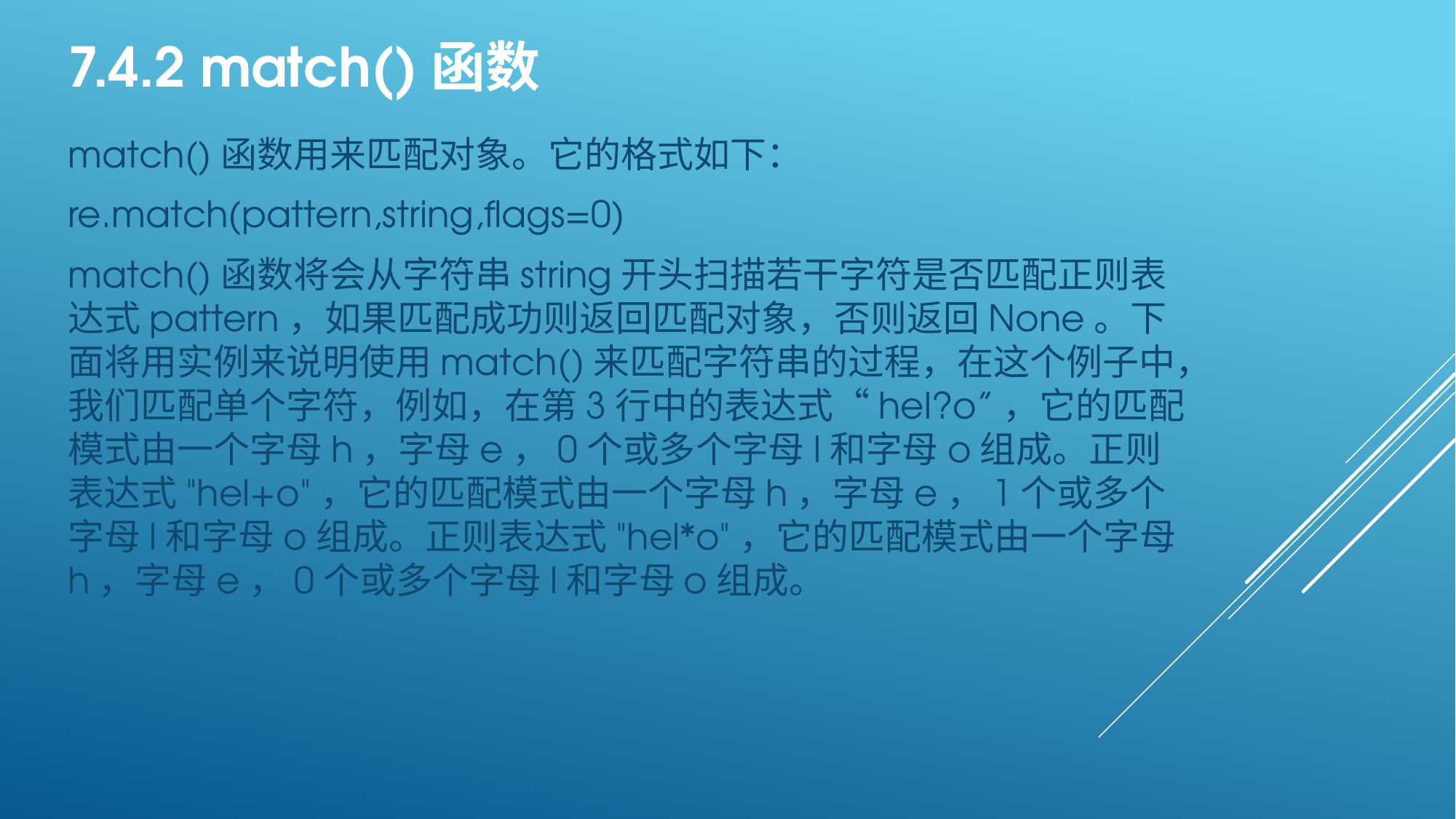

# 7.4.2 match()函数
match()函数用来匹配对象。它的格式如下：
re.match(pattern,string,flags=0)
match()函数将会从字符串string开头扫描若干字符是否匹配正则表达式pattern，如果匹配成功则返回匹配对象，否则返回None。下面将用实例来说明使用match()来匹配字符串的过程，在这个例子中，我们匹配单个字符，例如，在第3行中的表达式“hel?o”，它的匹配模式由一个字母h，字母e，0个或多个字母l和字母o组成。正则表达式"hel+o"，它的匹配模式由一个字母h，字母e，1个或多个字母l和字母o组成。正则表达式"hel*o"，它的匹配模式由一个字母h，字母e，0个或多个字母l和字母o组成。